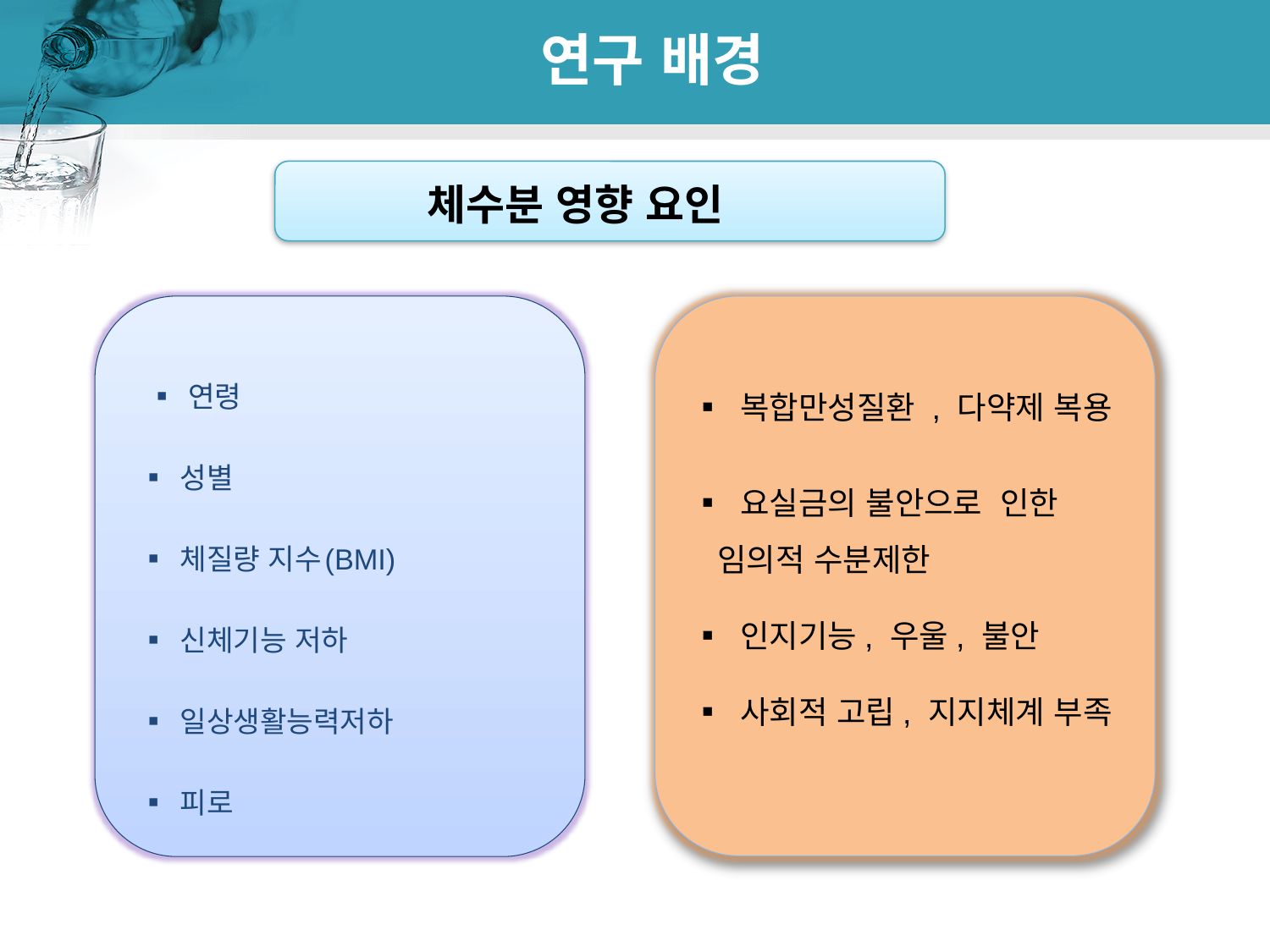

# 연구 배경

         체수분 영향 요인

  ▪ 연령

 ▪ 성별

 ▪ 체질량 지수(BMI)

 ▪ 신체기능 저하

 ▪ 일상생활능력저하

 ▪ 피로

▪ 복합만성질환 , 다약제 복용

▪ 요실금의 불안으로  인한
  임의적 수분제한

▪ 인지기능, 우울, 불안

▪ 사회적 고립, 지지체계 부족